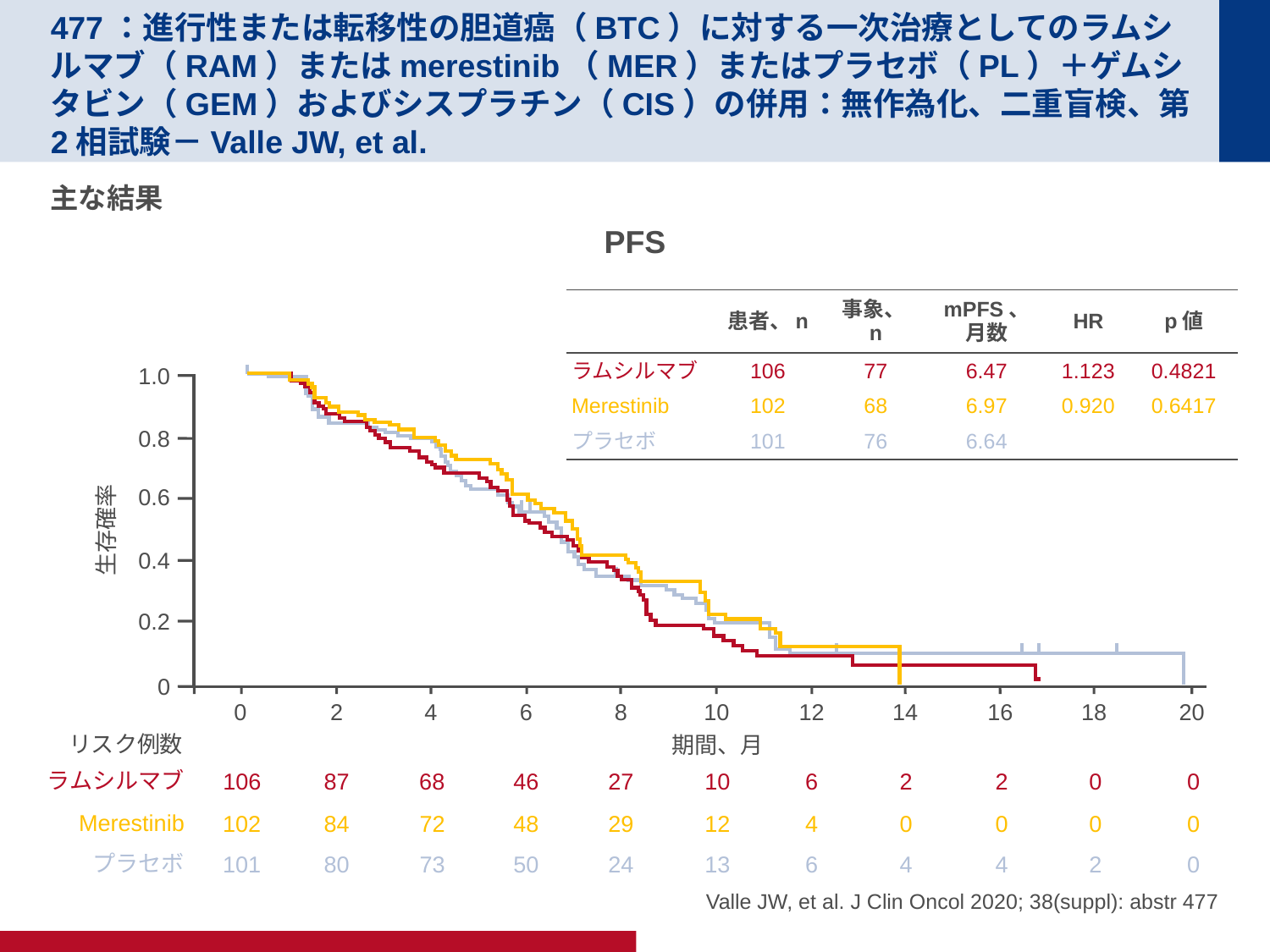

# 477：進行性または転移性の胆道癌（BTC）に対する一次治療としてのラムシルマブ（RAM）またはmerestinib（MER）またはプラセボ（PL）＋ゲムシタビン（GEM）およびシスプラチン（CIS）の併用：無作為化、二重盲検、第2相試験－Valle JW, et al.
主な結果
PFS
|  | 患者、n | 事象、n | mPFS、月数 | HR | p値 |
| --- | --- | --- | --- | --- | --- |
| ラムシルマブ | 106 | 77 | 6.47 | 1.123 | 0.4821 |
| Merestinib | 102 | 68 | 6.97 | 0.920 | 0.6417 |
| プラセボ | 101 | 76 | 6.64 |  |  |
1.0

0.8

0.6

生存確率
0.4

0.2

0

0
2
4
6
8
10
12
14
16
18
20
期間、月
ラムシルマブ
106
87
68
46
27
10
6
2
2
0
0
Merestinib
102
84
72
48
29
12
4
0
0
0
0
プラセボ
101
80
73
50
24
13
6
4
4
2
0

リスク例数
Valle JW, et al. J Clin Oncol 2020; 38(suppl): abstr 477